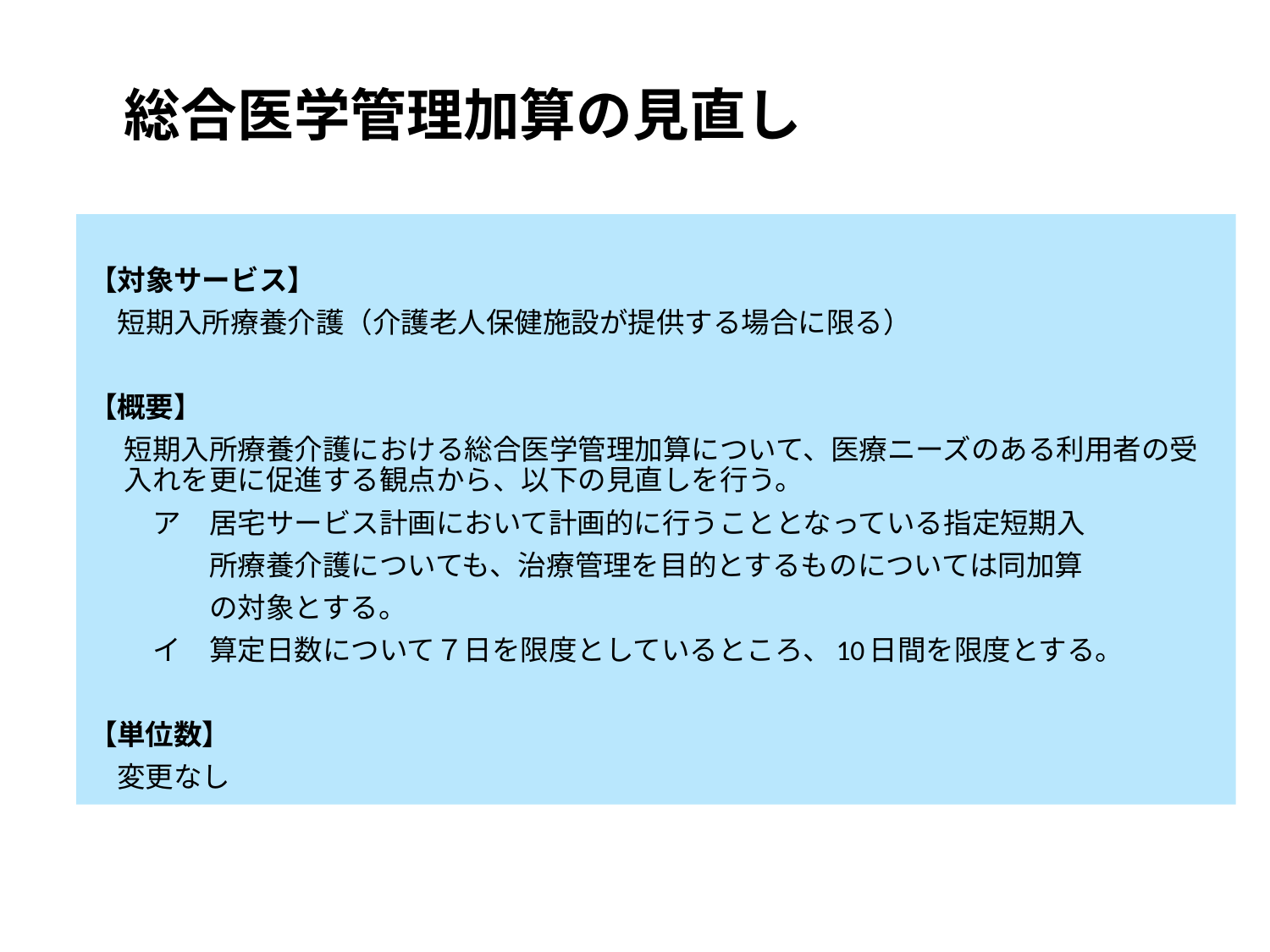

# 総合医学管理加算の見直し

【対象サービス】
　短期入所療養介護（介護老人保健施設が提供する場合に限る）

【概要】
短期入所療養介護における総合医学管理加算について、医療ニーズのある利用者の受入れを更に促進する観点から、以下の見直しを行う。
　ア　居宅サービス計画において計画的に行うこととなっている指定短期入
　　　所療養介護についても、治療管理を目的とするものについては同加算
　　　の対象とする。
　イ　算定日数について７日を限度としているところ、10日間を限度とする。

【単位数】
　変更なし